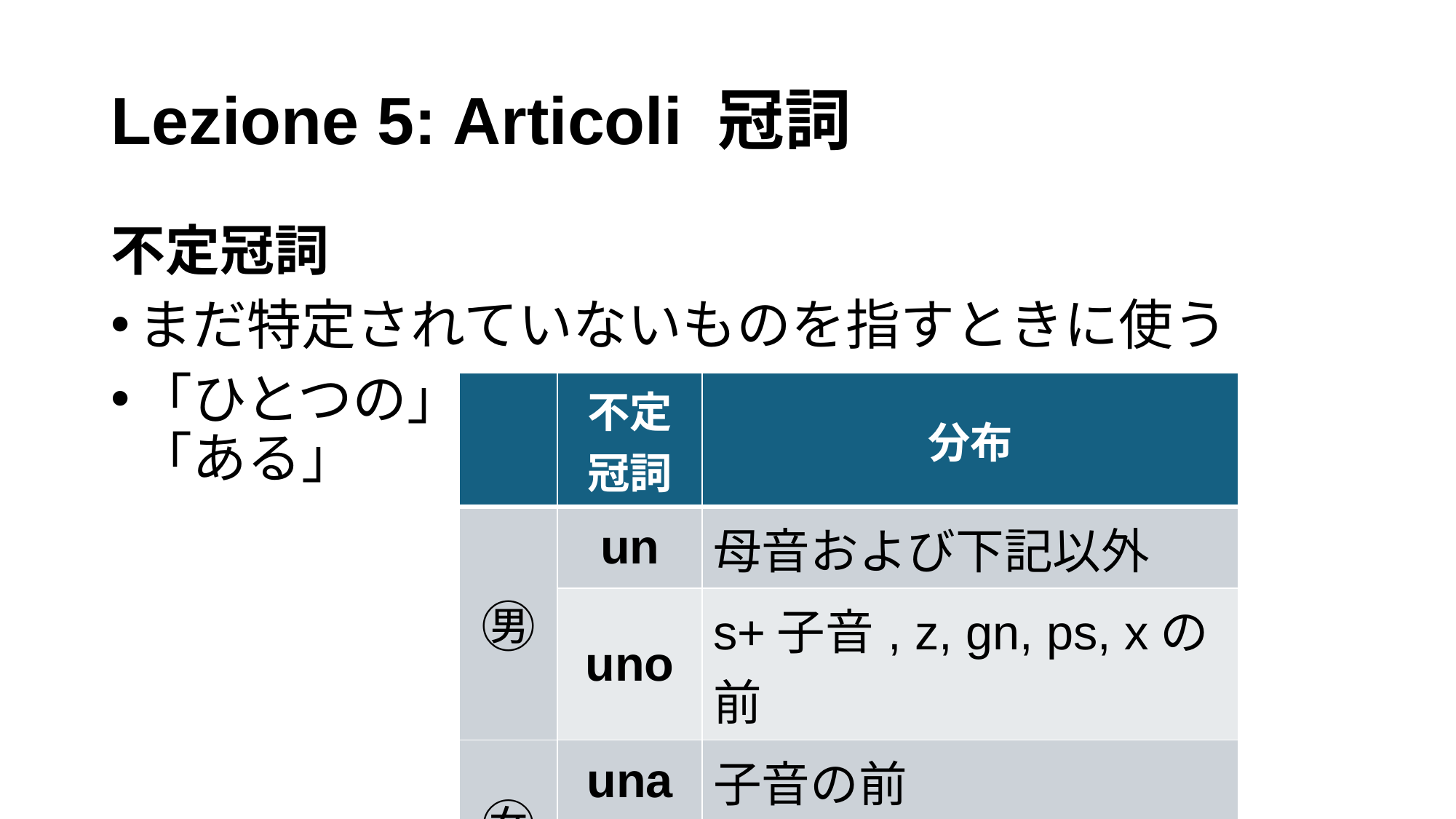

# Lezione 5: Articoli 冠詞
不定冠詞
まだ特定されていないものを指すときに使う
「ひとつの」
「ある」

|  | 不定冠詞 | 分布 |
| --- | --- | --- |
| ㊚ | un | 母音および下記以外 |
|  | uno | s+子音, z, gn, ps, xの前 |
| ㊛ | una | 子音の前 |
|  | un' | 母音の前 |